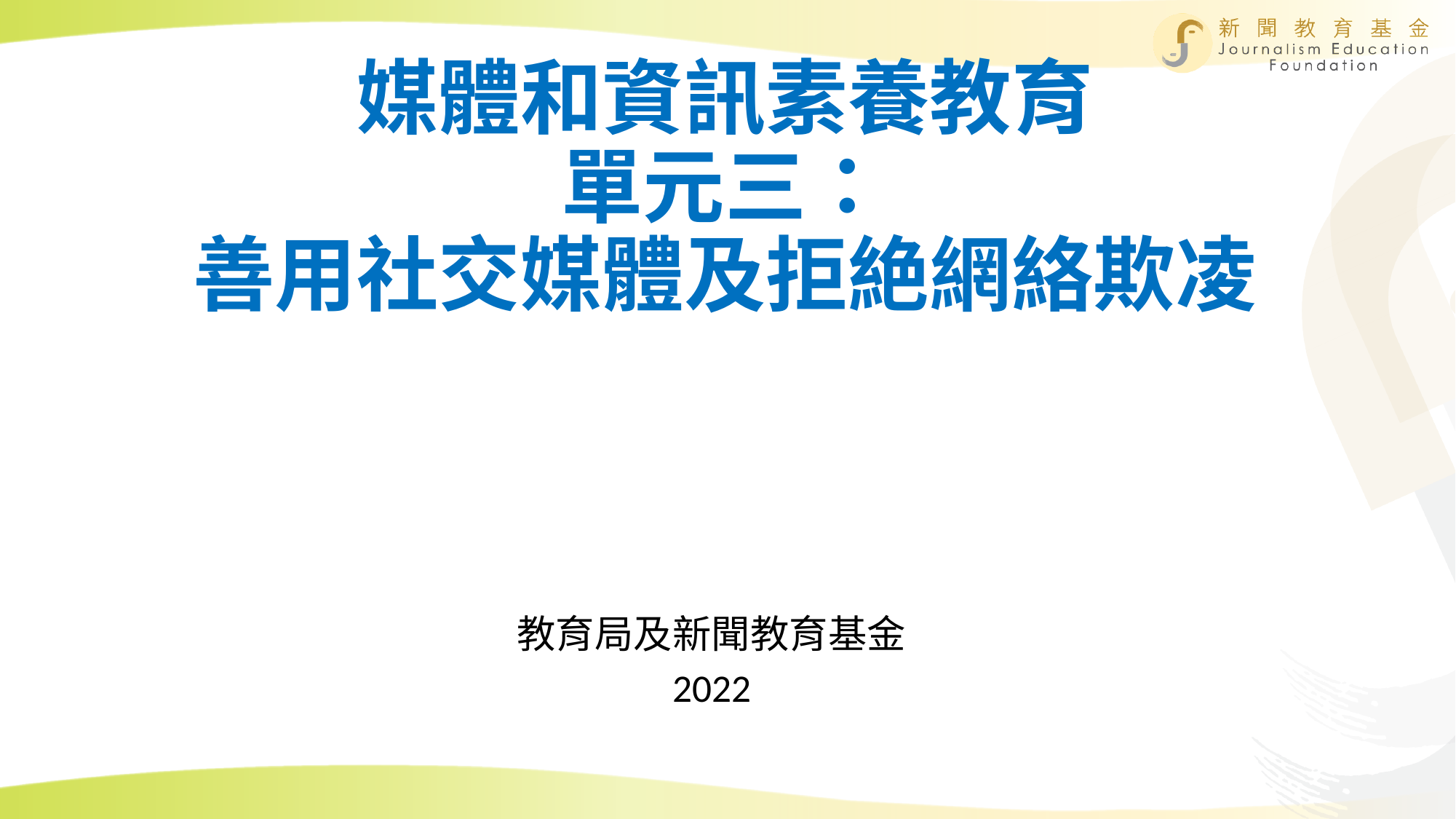

媒體和資訊素養教育
單元三：
善用社交媒體及拒絶網絡欺凌

教育局及新聞教育基金
2022